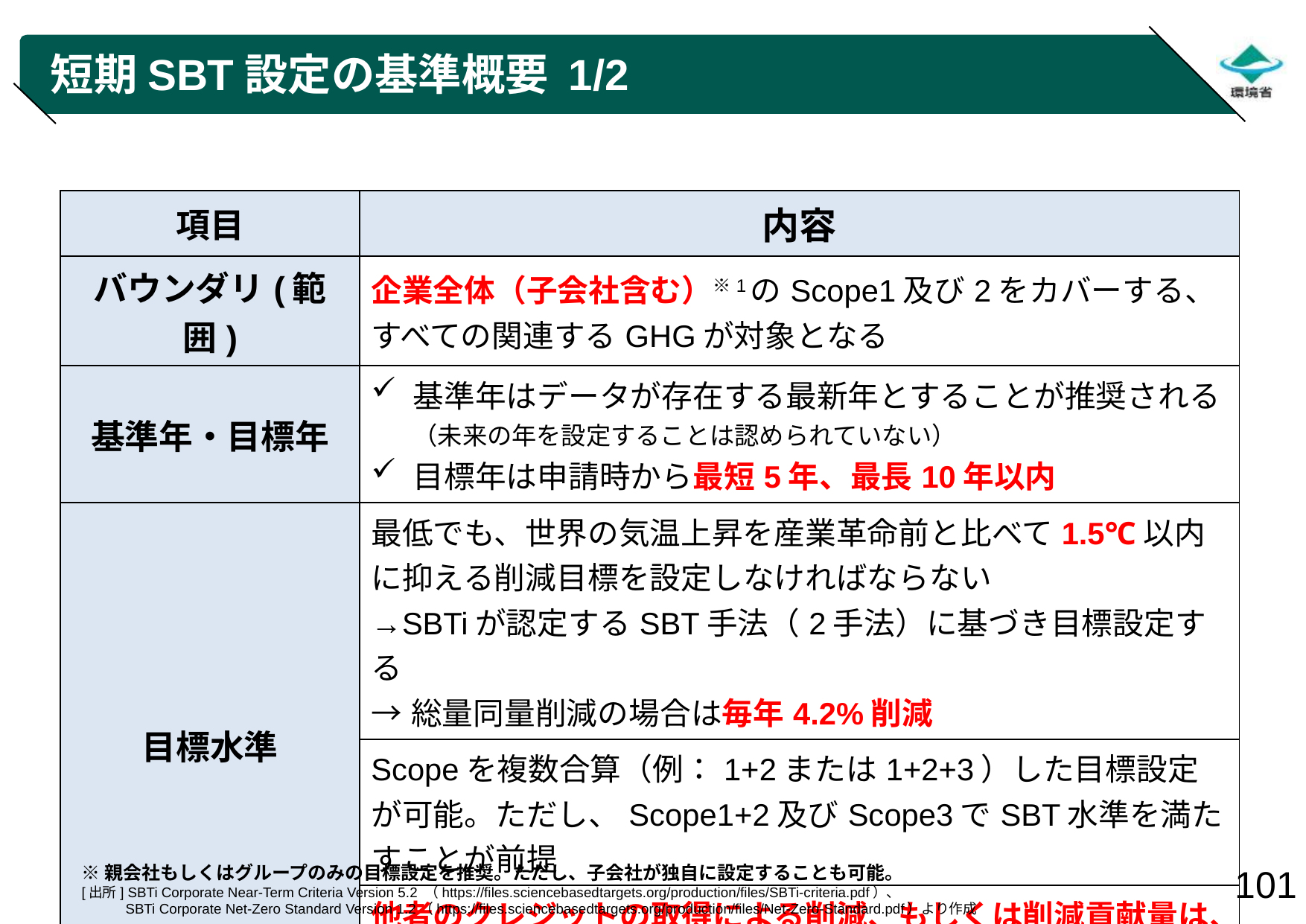

# 短期SBT設定の基準概要 1/2
| 項目 | 内容 |
| --- | --- |
| バウンダリ(範囲) | 企業全体（子会社含む）※1のScope1及び2をカバーする、すべての関連するGHGが対象となる |
| 基準年・目標年 | 基準年はデータが存在する最新年とすることが推奨される （未来の年を設定することは認められていない） 目標年は申請時から最短5年、最長10年以内 |
| 目標水準 | 最低でも、世界の気温上昇を産業革命前と比べて1.5℃以内に抑える削減目標を設定しなければならない →SBTiが認定するSBT手法（2手法）に基づき目標設定する →総量同量削減の場合は毎年4.2%削減 |
|  | Scopeを複数合算（例：1+2または1+2+3）した目標設定が可能。ただし、Scope1+2及びScope3でSBT水準を満たすことが前提 |
|  | 他者のクレジットの取得による削減、もしくは削減貢献量は、SBT達成のための削減に算入できない |
※親会社もしくはグループのみの目標設定を推奨。ただし、子会社が独自に設定することも可能。
[出所] SBTi Corporate Near-Term Criteria Version 5.2 （https://files.sciencebasedtargets.org/production/files/SBTi-criteria.pdf）、
SBTi Corporate Net-Zero Standard Version 1.2（https://files.sciencebasedtargets.org/production/files/Net-Zero-Standard.pdf）より作成